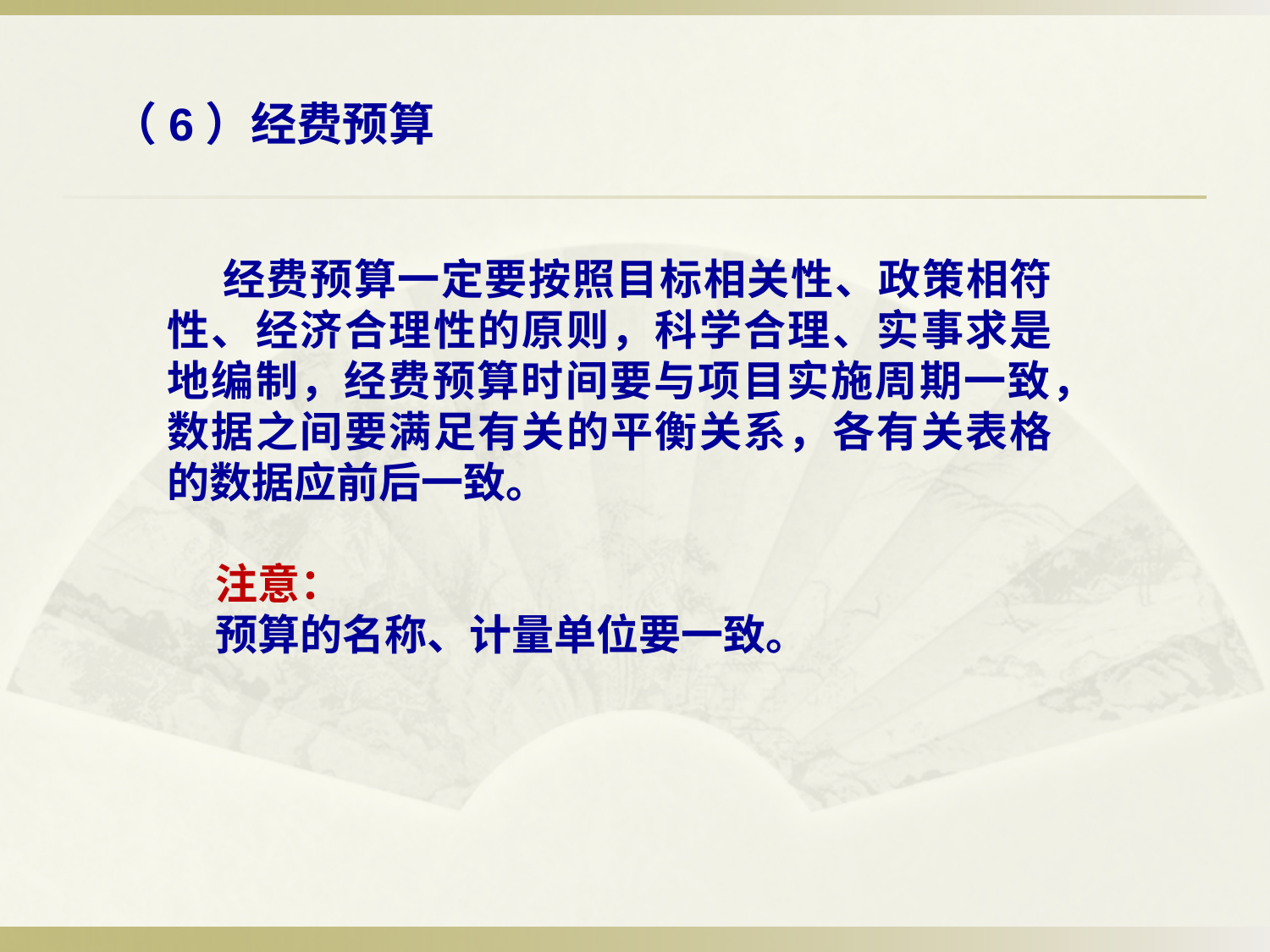

（6）经费预算
    经费预算一定要按照目标相关性、政策相符性、经济合理性的原则，科学合理、实事求是地编制，经费预算时间要与项目实施周期一致，数据之间要满足有关的平衡关系，各有关表格的数据应前后一致。

    注意：
    预算的名称、计量单位要一致。